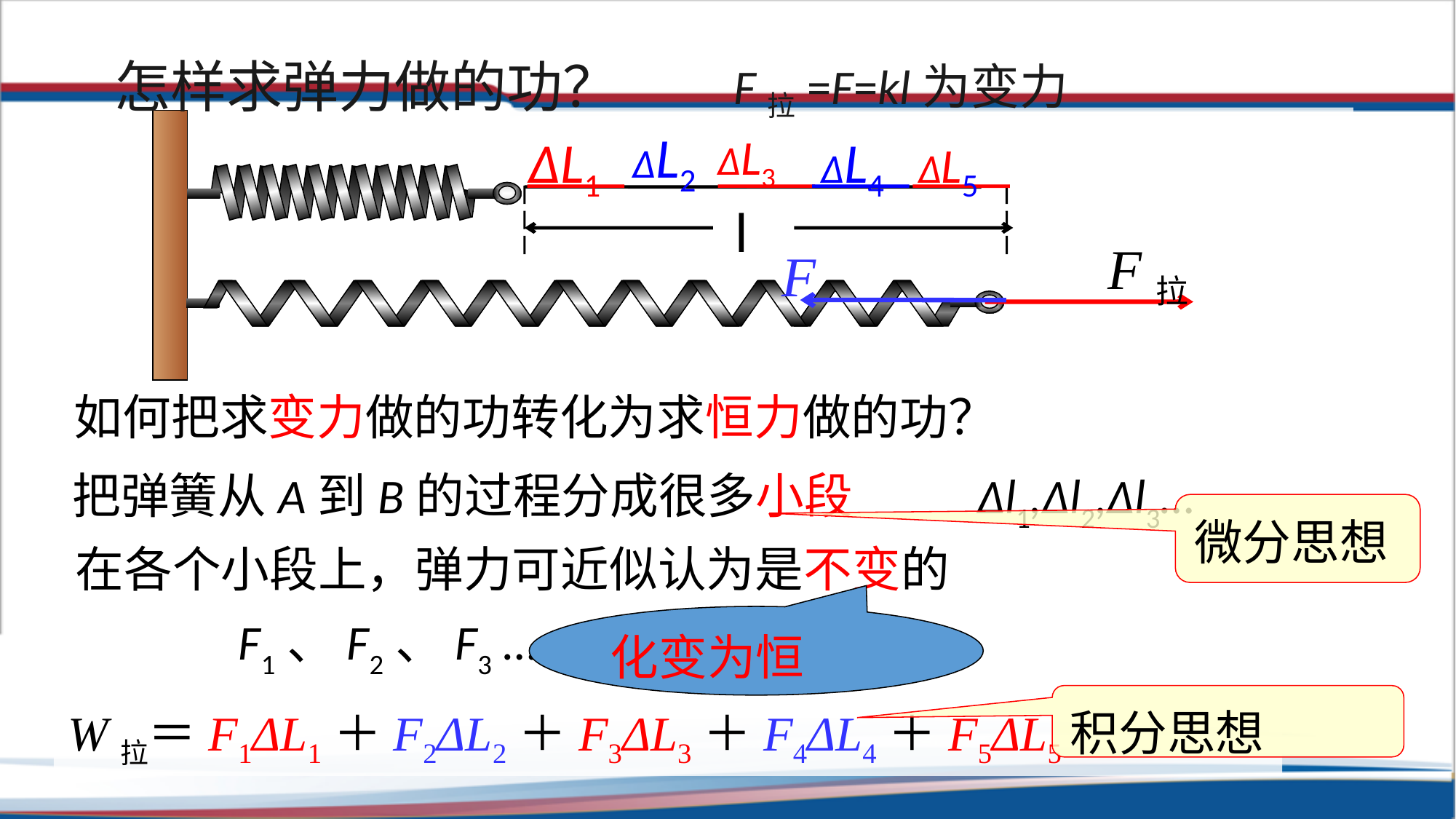

怎样求弹力做的功？
F拉=F=kl为变力

ΔL2
ΔL1
ΔL3
ΔL4
ΔL5

l

F拉

F

如何把求变力做的功转化为求恒力做的功？
把弹簧从A到B的过程分成很多小段
Δl1,Δl2,Δl3…
微分思想
在各个小段上，弹力可近似认为是不变的
F1、F2、F3 …
化变为恒
积分思想
W拉＝F1ΔL1＋F2ΔL2＋F3ΔL3＋F4ΔL4＋F5ΔL5